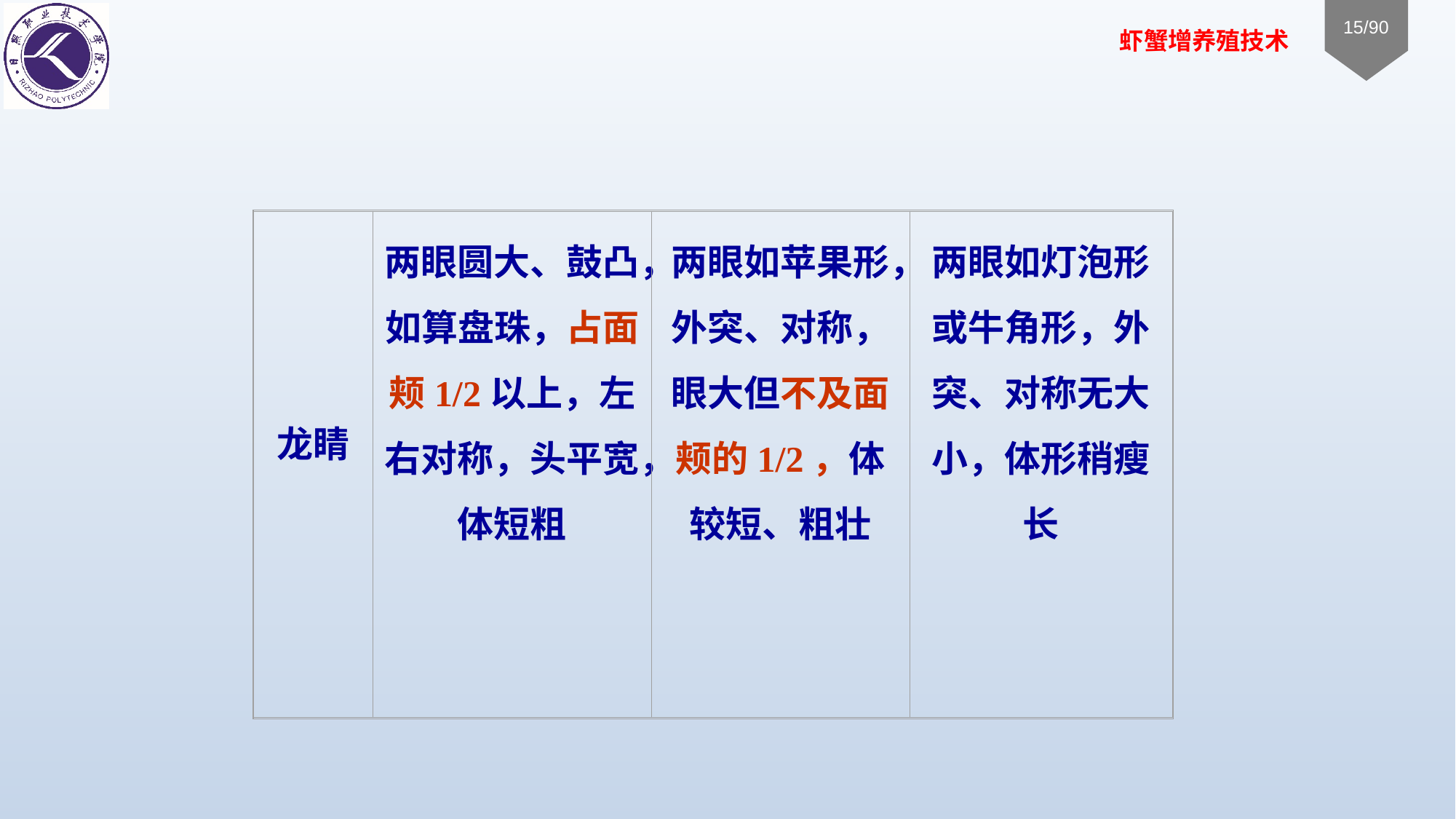

龙睛

两眼圆大、鼓凸，如算盘珠，占面颊1/2以上，左右对称，头平宽，体短粗

两眼如苹果形，外突、对称，眼大但不及面颊的1/2，体较短、粗壮

两眼如灯泡形或牛角形，外突、对称无大小，体形稍瘦长